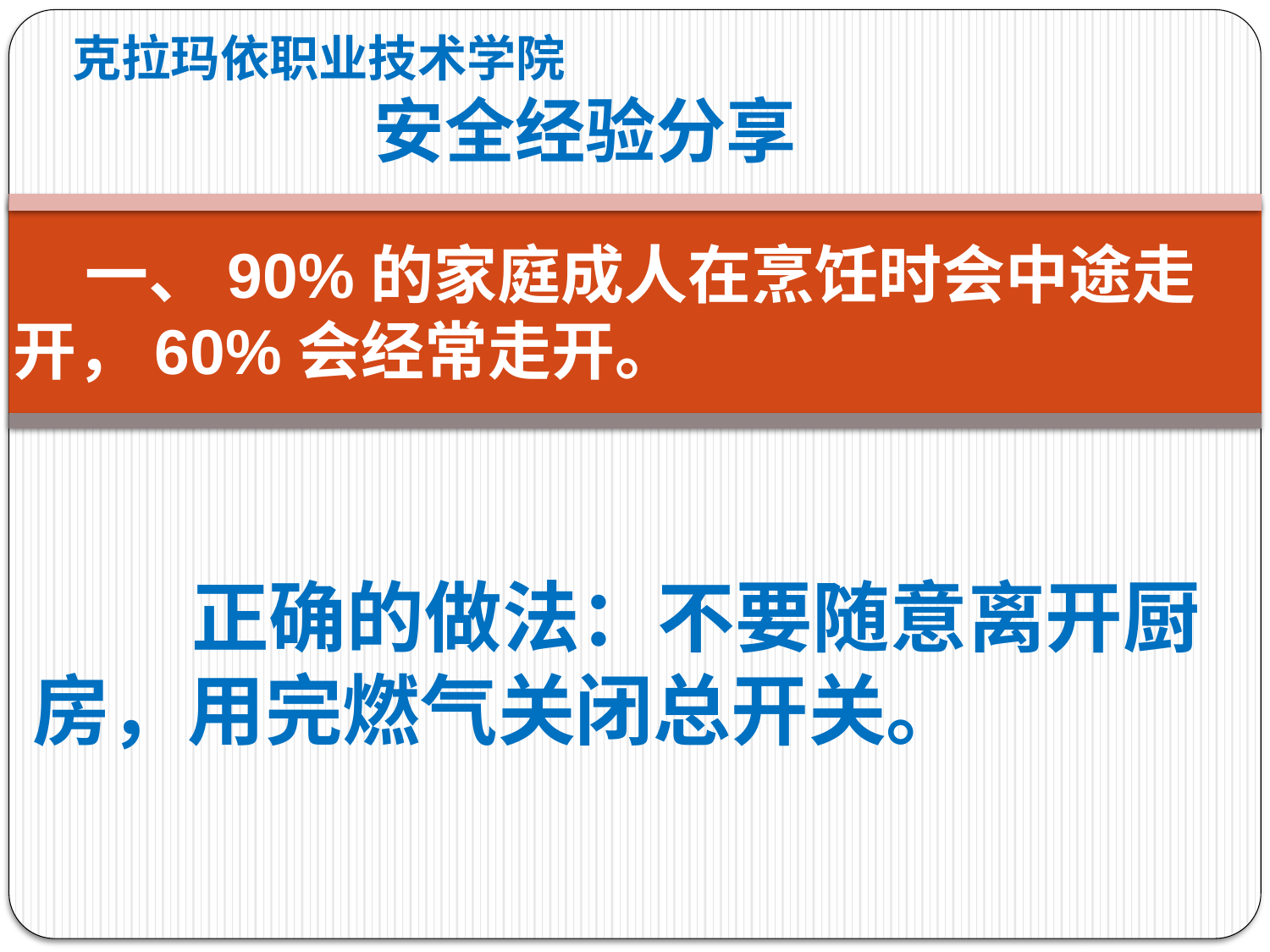

# 克拉玛依职业技术学院 安全经验分享
    一、90%的家庭成人在烹饪时会中途走开，60%会经常走开。
        正确的做法：不要随意离开厨房，用完燃气关闭总开关。